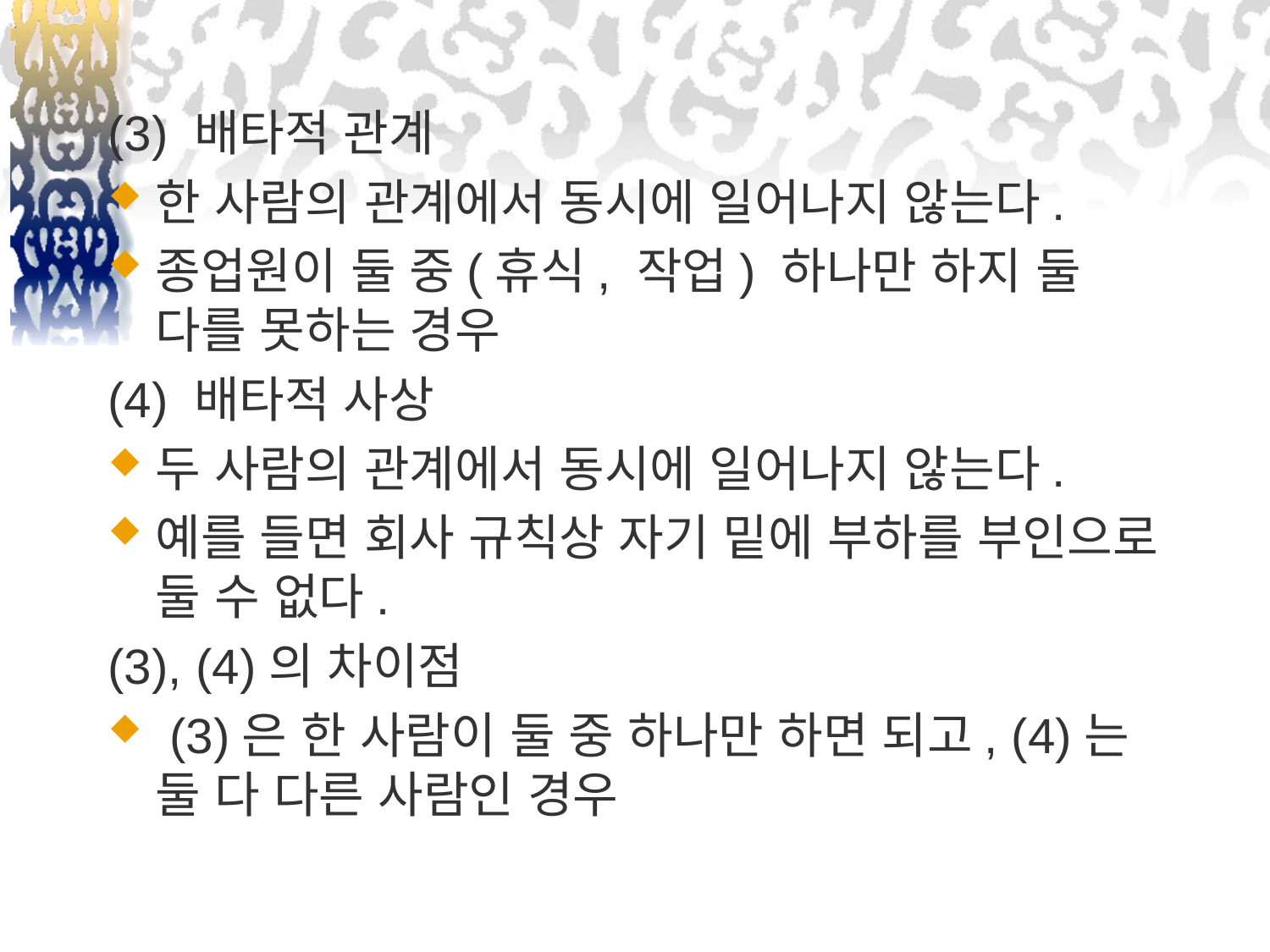

(3) 배타적 관계
한 사람의 관계에서 동시에 일어나지 않는다.
종업원이 둘 중(휴식, 작업) 하나만 하지 둘 다를 못하는 경우
(4) 배타적 사상
두 사람의 관계에서 동시에 일어나지 않는다.
예를 들면 회사 규칙상 자기 밑에 부하를 부인으로 둘 수 없다.
(3), (4)의 차이점
 (3)은 한 사람이 둘 중 하나만 하면 되고, (4)는 둘 다 다른 사람인 경우